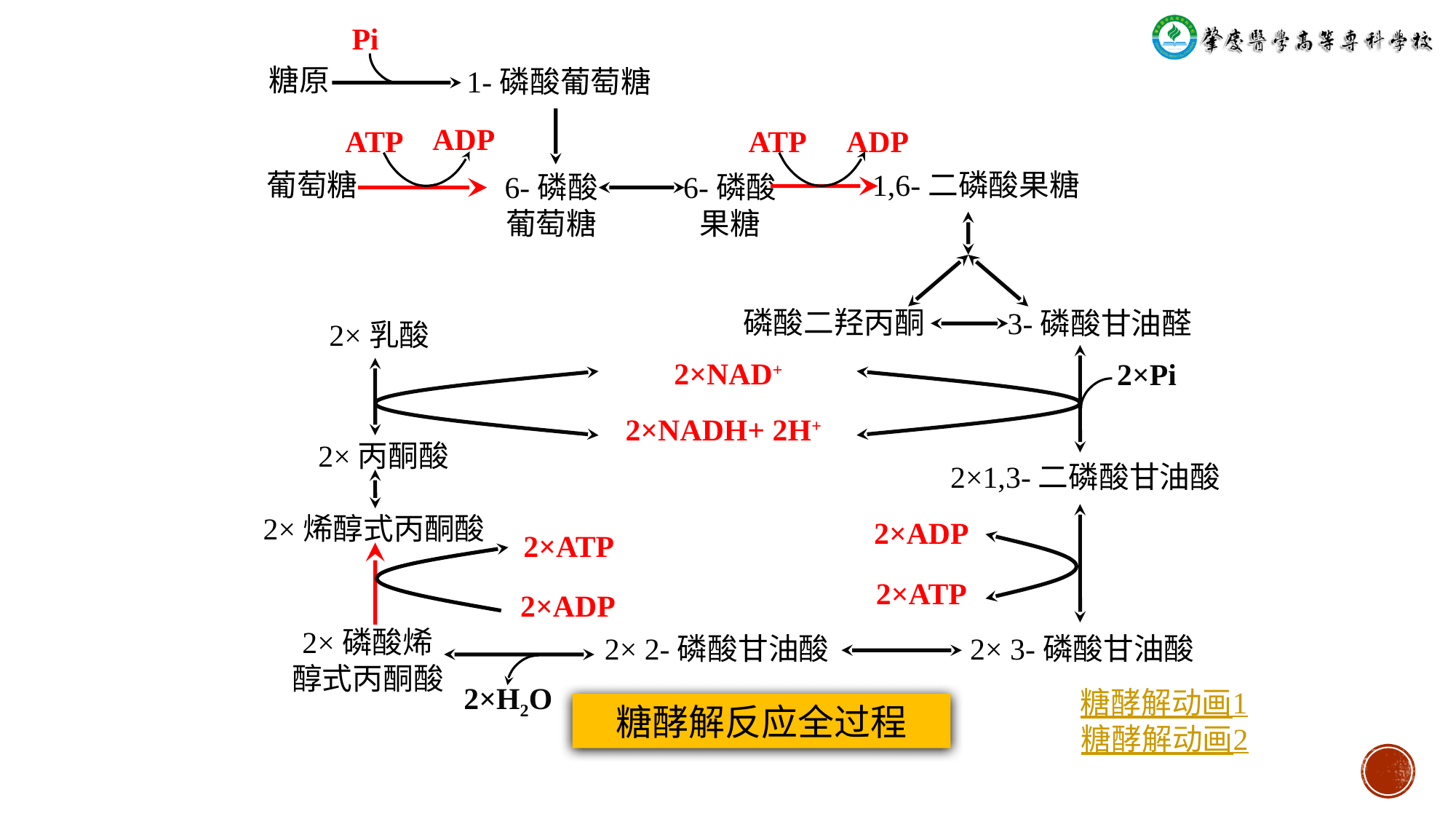

Pi

糖原
1-磷酸葡萄糖

ADP
ATP
ATP
ADP

葡萄糖
1,6-二磷酸果糖
6-磷酸
葡萄糖
6-磷酸
果糖

 磷酸二羟丙酮
3-磷酸甘油醛
2×乳酸

2×NAD+
2×Pi

2×NADH+ 2H+
2×丙酮酸
2×1,3-二磷酸甘油酸

2×烯醇式丙酮酸

2×ADP
2×ATP

2×ATP
2×ADP

2×磷酸烯
醇式丙酮酸
2× 2-磷酸甘油酸
2× 3-磷酸甘油酸

2×H2O
糖酵解动画1
糖酵解反应全过程
糖酵解动画2